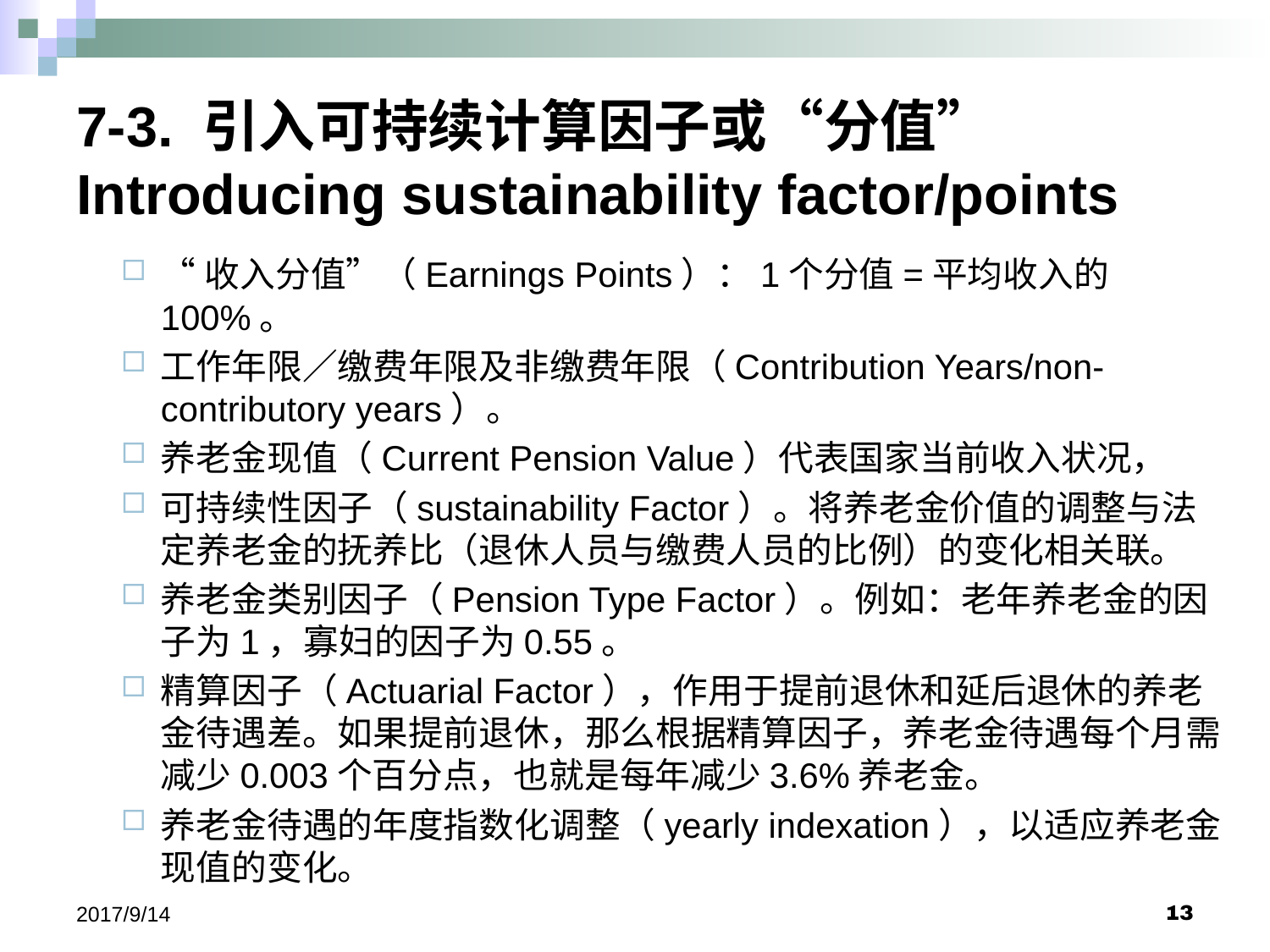

# 7-3. 引入可持续计算因子或“分值” Introducing sustainability factor/points
“收入分值”（Earnings Points）：1个分值=平均收入的100%。
工作年限／缴费年限及非缴费年限（Contribution Years/non-contributory years）。
养老金现值（Current Pension Value）代表国家当前收入状况，
可持续性因子（sustainability Factor）。将养老金价值的调整与法定养老金的抚养比（退休人员与缴费人员的比例）的变化相关联。
养老金类别因子（Pension Type Factor）。例如：老年养老金的因子为1，寡妇的因子为0.55。
精算因子（Actuarial Factor），作用于提前退休和延后退休的养老金待遇差。如果提前退休，那么根据精算因子，养老金待遇每个月需减少0.003个百分点，也就是每年减少3.6%养老金。
养老金待遇的年度指数化调整（yearly indexation），以适应养老金现值的变化。
2017/9/14
13